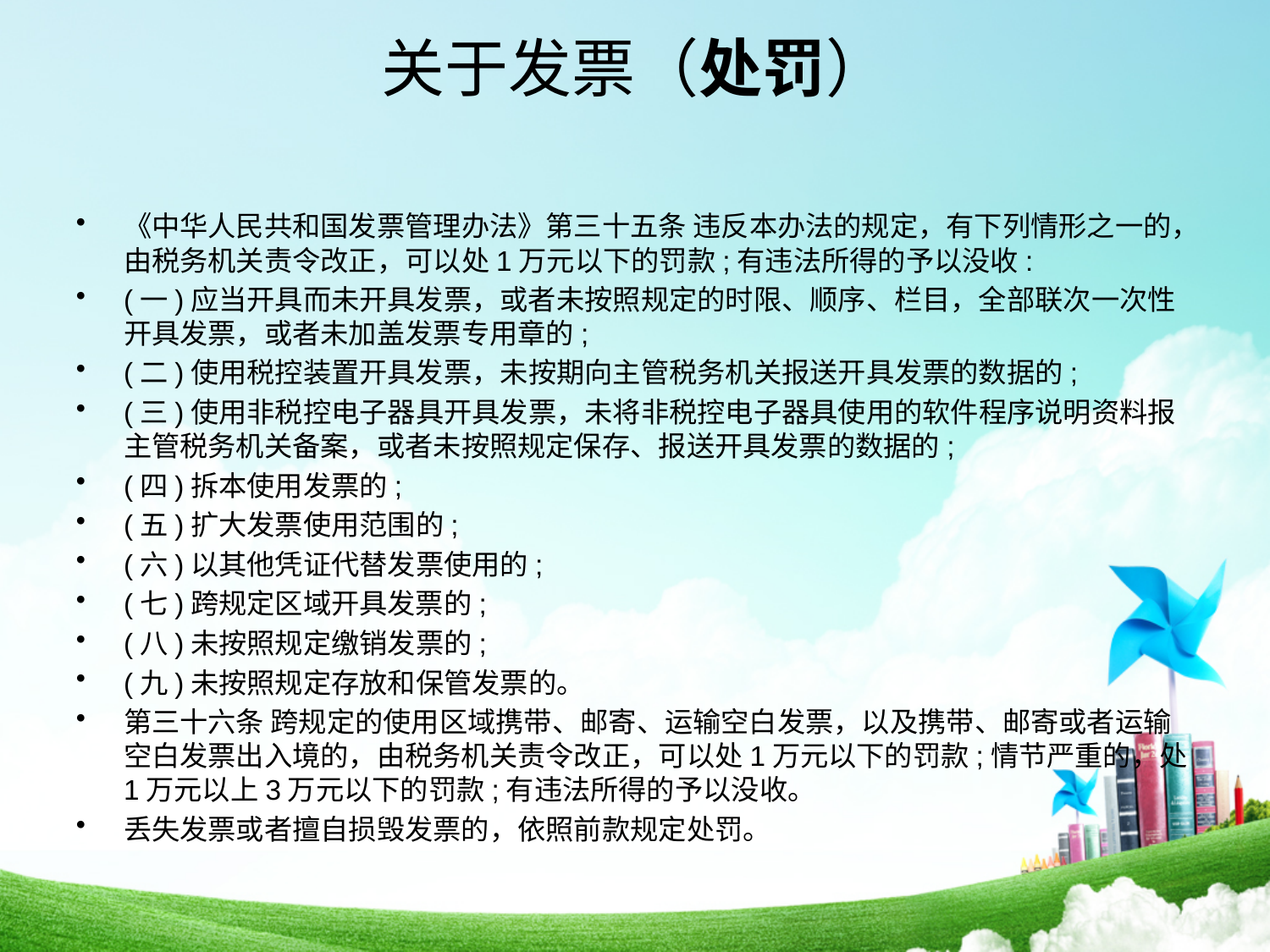

# 关于发票（处罚）

《中华人民共和国发票管理办法》第三十五条 违反本办法的规定，有下列情形之一的，由税务机关责令改正，可以处1万元以下的罚款;有违法所得的予以没收:
(一)应当开具而未开具发票，或者未按照规定的时限、顺序、栏目，全部联次一次性开具发票，或者未加盖发票专用章的;
(二)使用税控装置开具发票，未按期向主管税务机关报送开具发票的数据的;
(三)使用非税控电子器具开具发票，未将非税控电子器具使用的软件程序说明资料报主管税务机关备案，或者未按照规定保存、报送开具发票的数据的;
(四)拆本使用发票的;
(五)扩大发票使用范围的;
(六)以其他凭证代替发票使用的;
(七)跨规定区域开具发票的;
(八)未按照规定缴销发票的;
(九)未按照规定存放和保管发票的。
第三十六条 跨规定的使用区域携带、邮寄、运输空白发票，以及携带、邮寄或者运输空白发票出入境的，由税务机关责令改正，可以处1万元以下的罚款;情节严重的，处1万元以上3万元以下的罚款;有违法所得的予以没收。
丢失发票或者擅自损毁发票的，依照前款规定处罚。